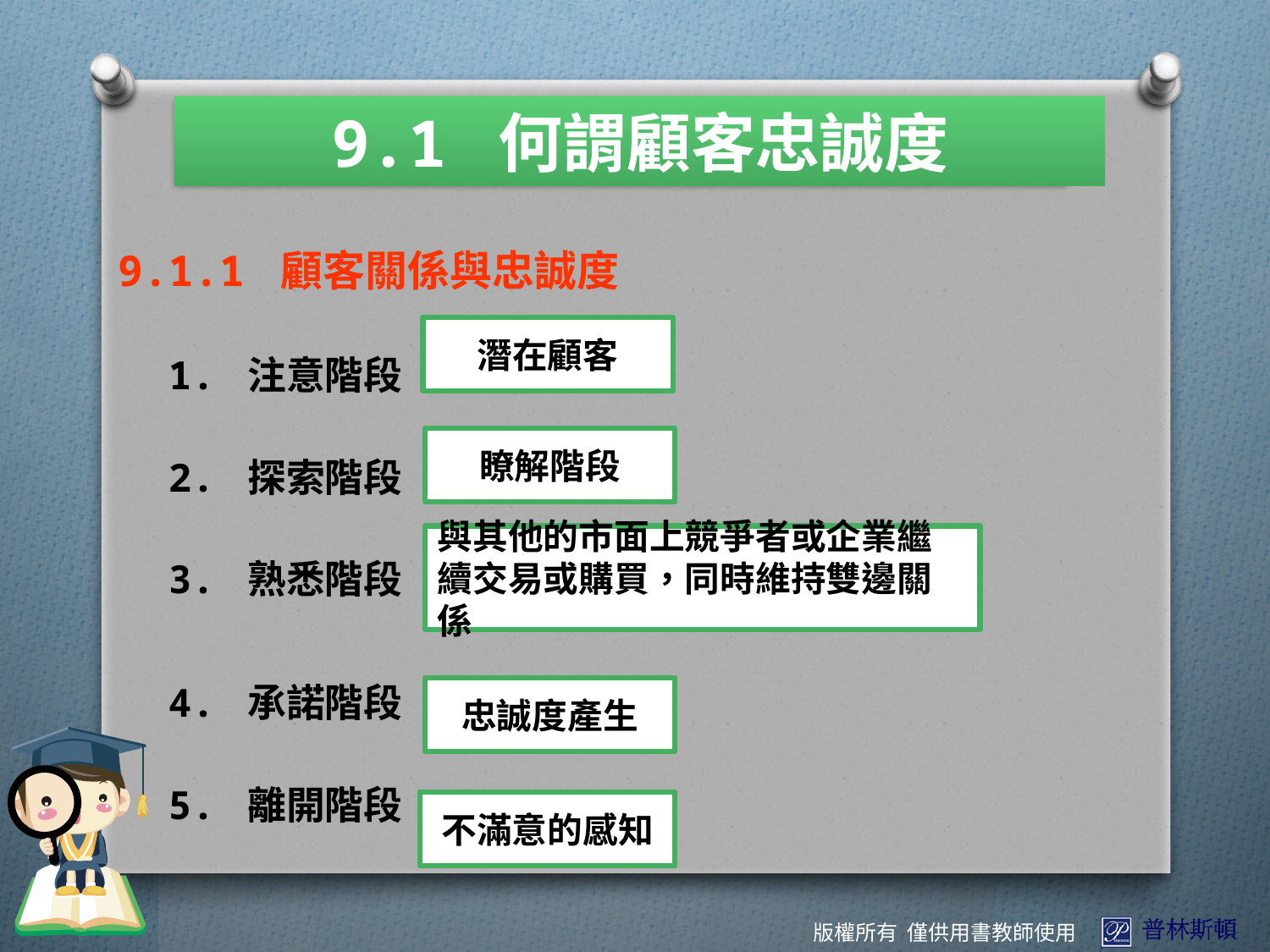

9.1 何謂顧客忠誠度
9.1.1 顧客關係與忠誠度
1. 注意階段
2. 探索階段
3. 熟悉階段
4. 承諾階段
5. 離開階段
潛在顧客
瞭解階段
與其他的市面上競爭者或企業繼
續交易或購買，同時維持雙邊關係
忠誠度產生
不滿意的感知